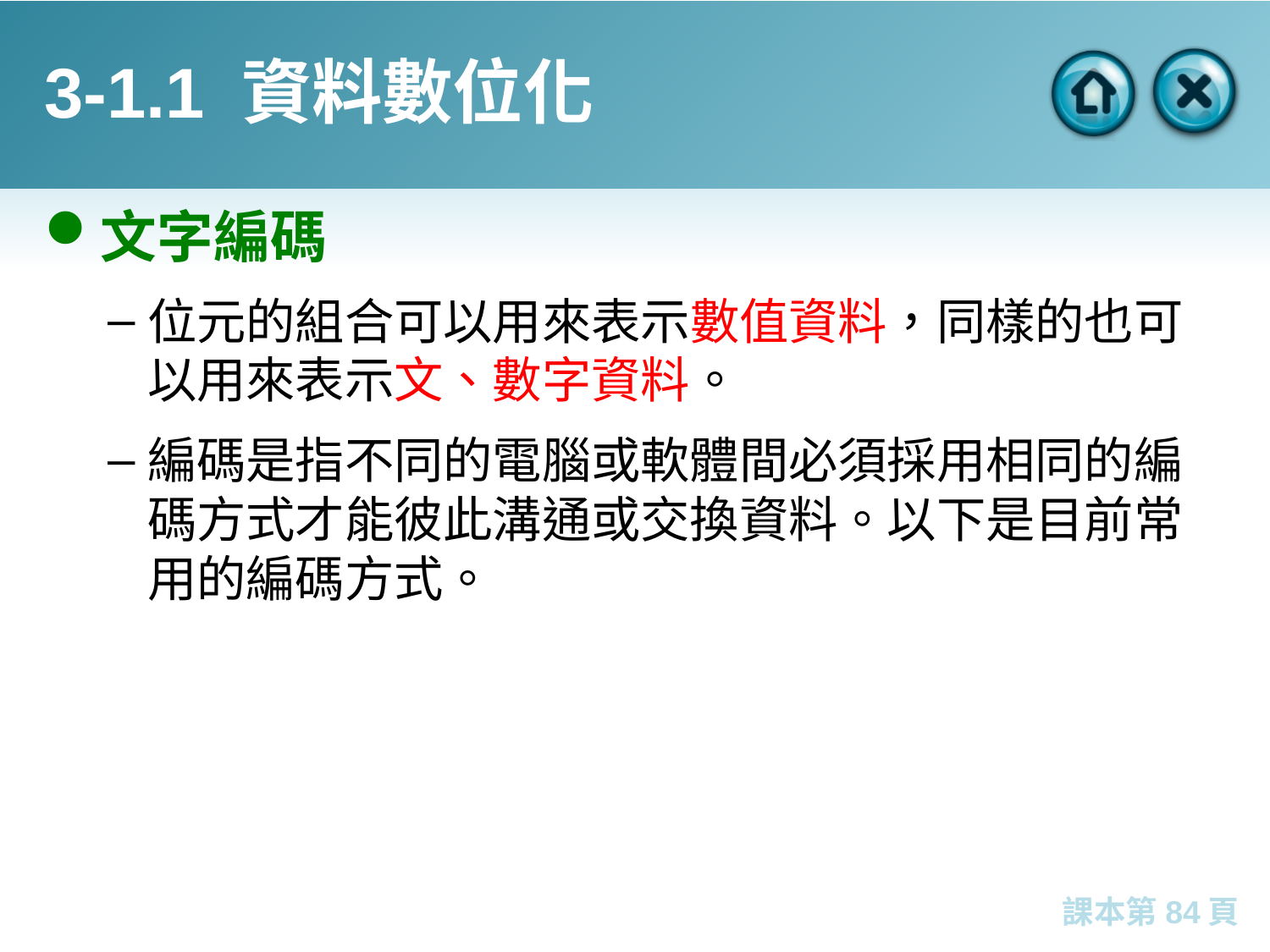

# 3-1.1 資料數位化
文字編碼
位元的組合可以用來表示數值資料，同樣的也可以用來表示文、數字資料。
編碼是指不同的電腦或軟體間必須採用相同的編碼方式才能彼此溝通或交換資料。以下是目前常用的編碼方式。
課本第84頁